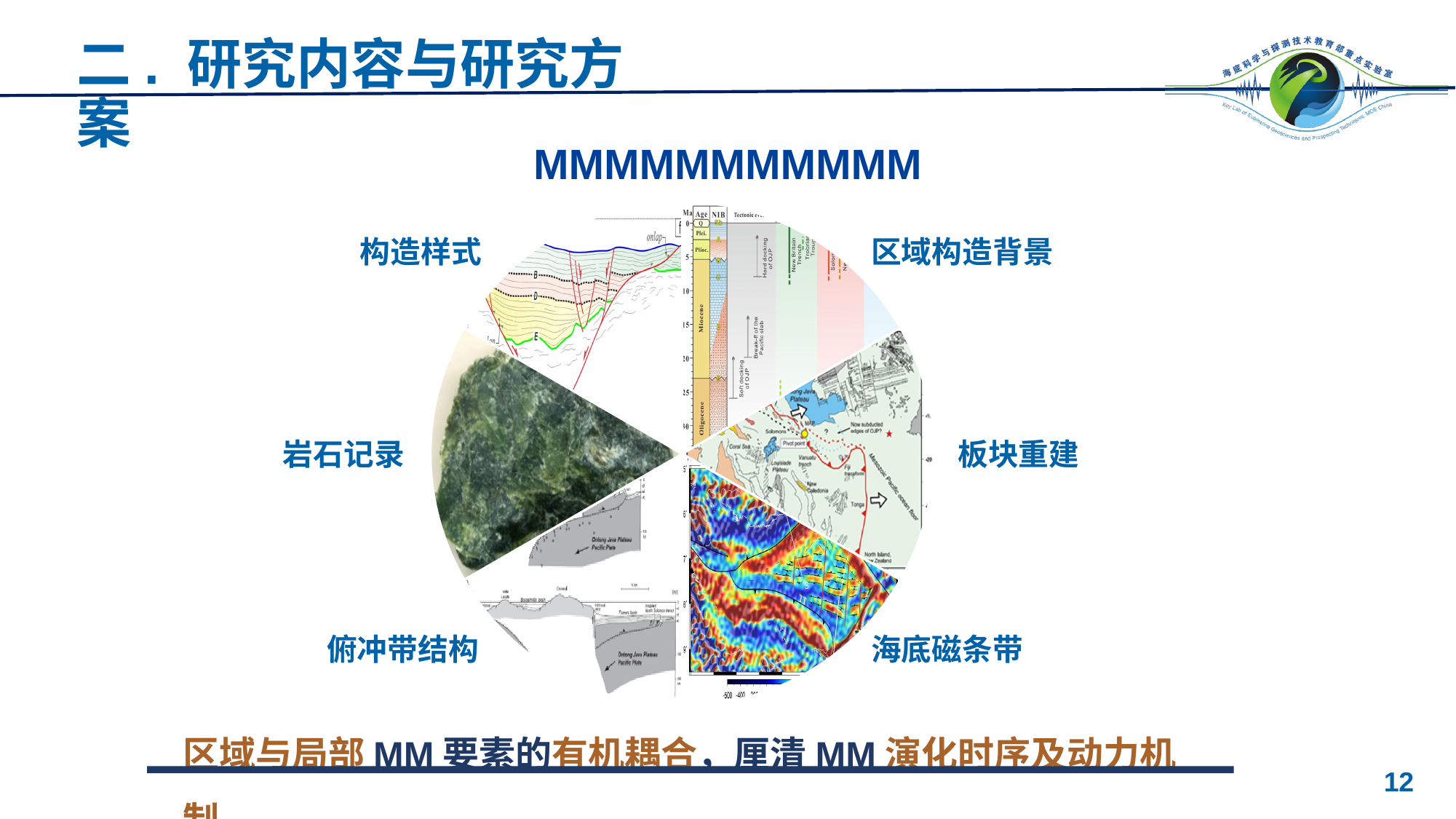

# 二. 研究内容与研究方案
MMMMMMMMMMM

### Chart

| Category | 销售额 |
|---|---|
| 第一季度 | 1.0 |
| 第二季度 | 1.0 |
| 第三季度 | 1.0 |
| 第四季度 | 1.0 |
构造样式
区域构造背景
岩石记录
板块重建
俯冲带结构
海底磁条带
区域与局部MM要素的有机耦合，厘清MM演化时序及动力机制
12